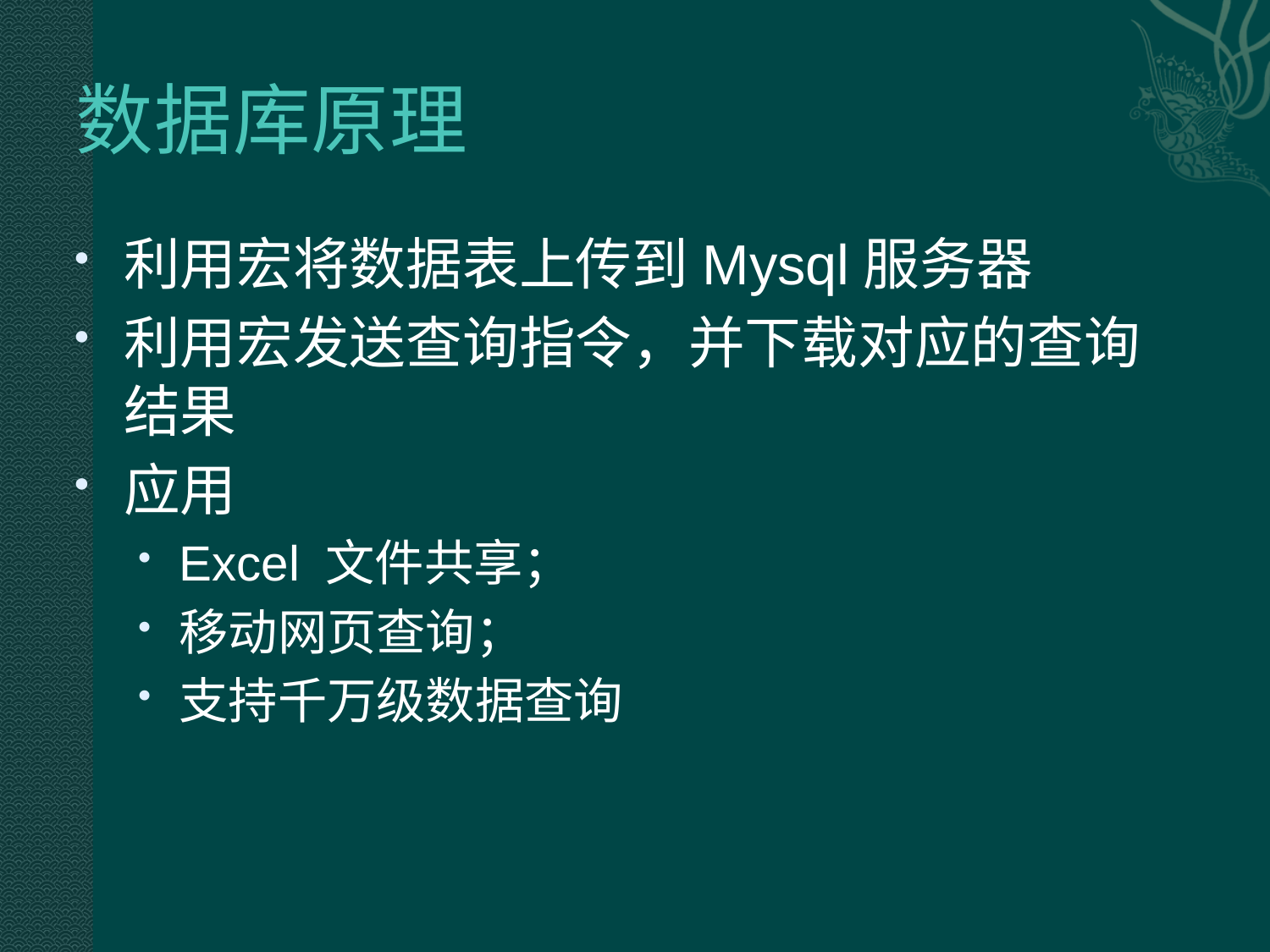

# 数据库原理
利用宏将数据表上传到Mysql服务器
利用宏发送查询指令，并下载对应的查询结果
应用
Excel 文件共享；
移动网页查询；
支持千万级数据查询